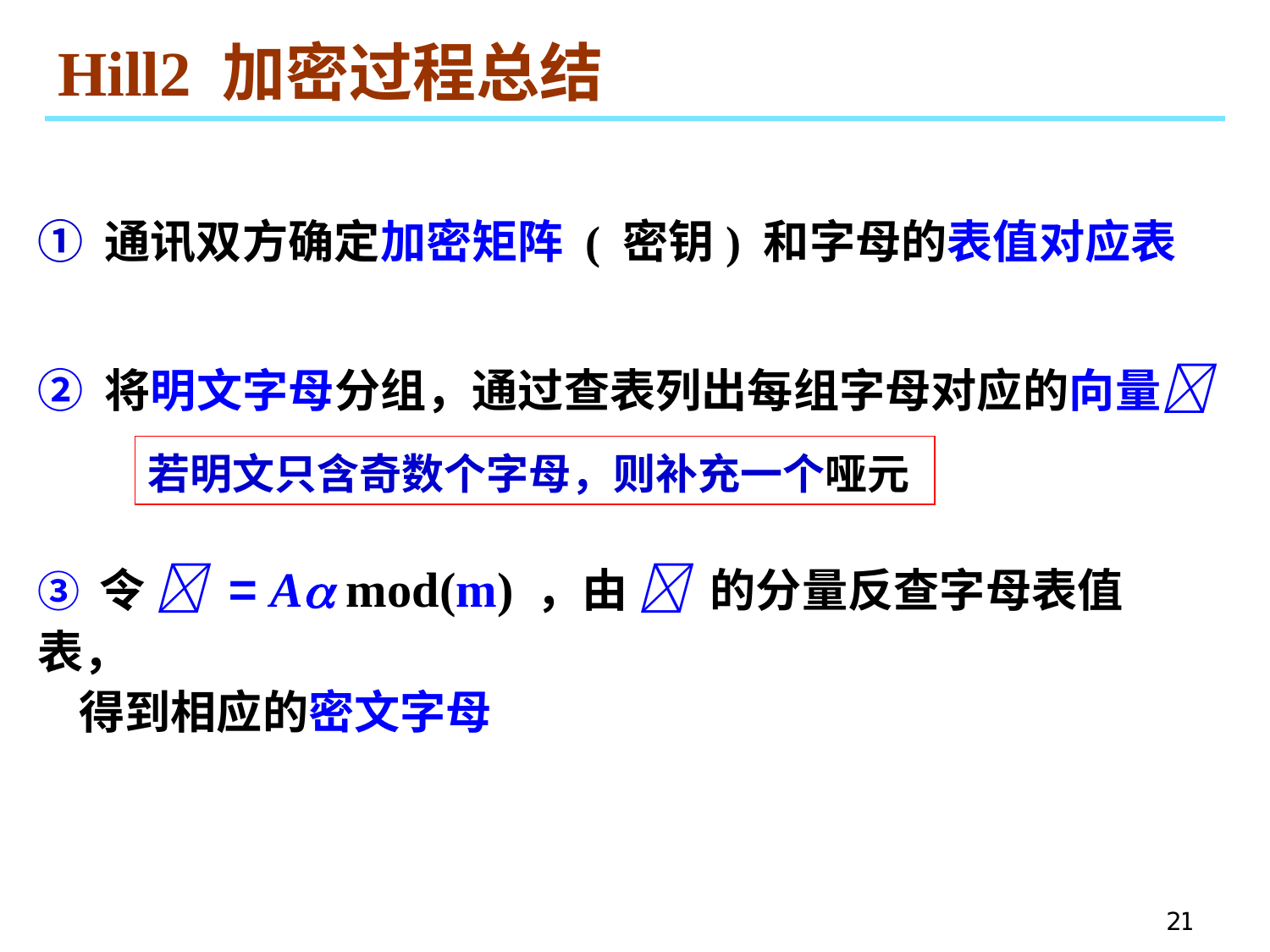

# Hill2 加密过程总结
① 通讯双方确定加密矩阵 ( 密钥) 和字母的表值对应表
② 将明文字母分组，通过查表列出每组字母对应的向量α
若明文只含奇数个字母，则补充一个哑元
③ 令 β = Aα mod(m) ，由 β  的分量反查字母表值表，
    得到相应的密文字母
21